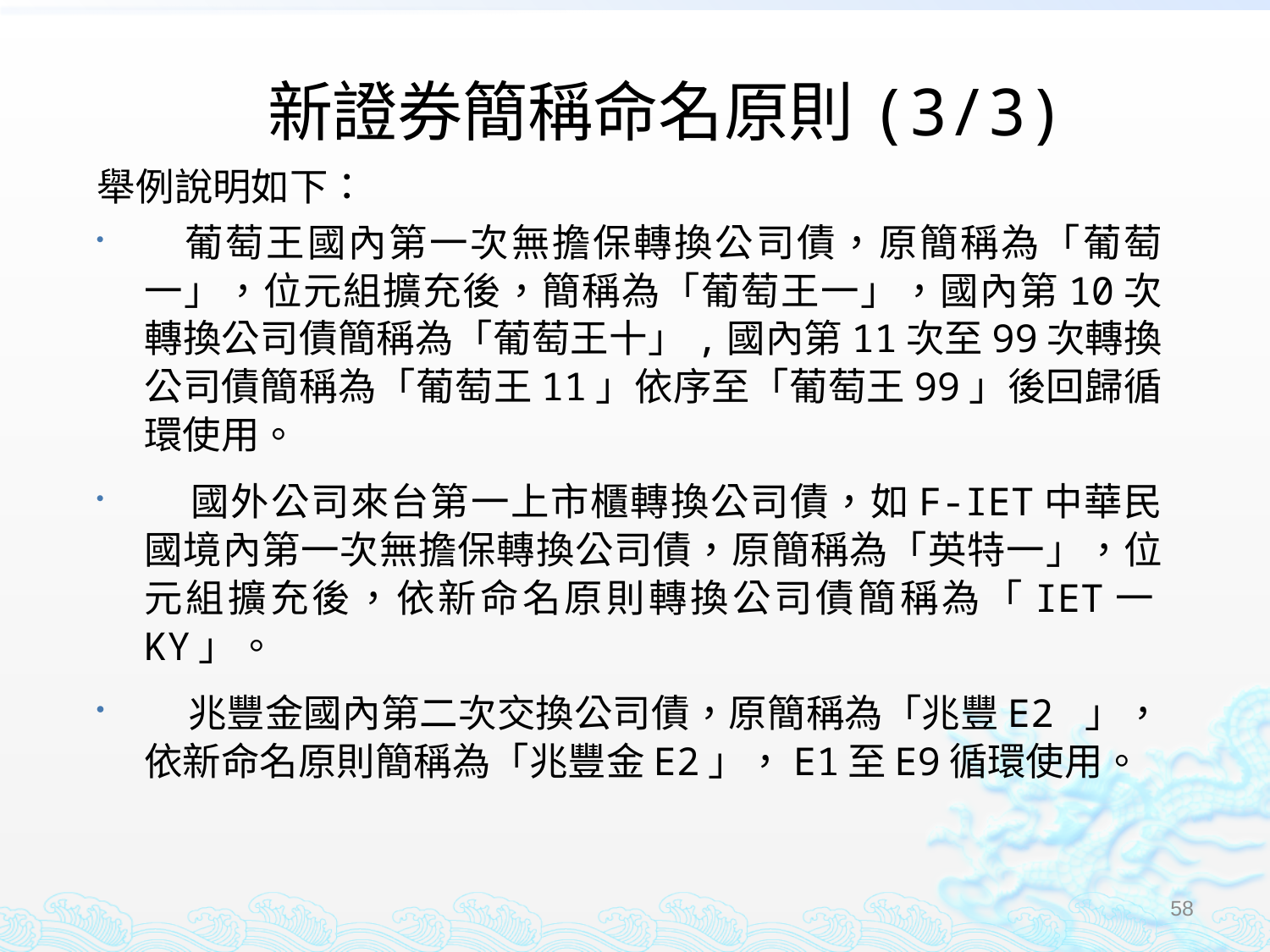

新證券簡稱命名原則(3/3)
舉例說明如下：
   葡萄王國內第一次無擔保轉換公司債，原簡稱為「葡萄一」，位元組擴充後，簡稱為「葡萄王一」，國內第10次轉換公司債簡稱為「葡萄王十」,國內第11次至99次轉換公司債簡稱為「葡萄王11」依序至「葡萄王99」後回歸循環使用。
    國外公司來台第一上市櫃轉換公司債，如F-IET中華民國境內第一次無擔保轉換公司債，原簡稱為「英特一」，位元組擴充後，依新命名原則轉換公司債簡稱為「IET一KY」。
    兆豐金國內第二次交換公司債，原簡稱為「兆豐E2 」，依新命名原則簡稱為「兆豐金E2」，E1至E9循環使用。

58